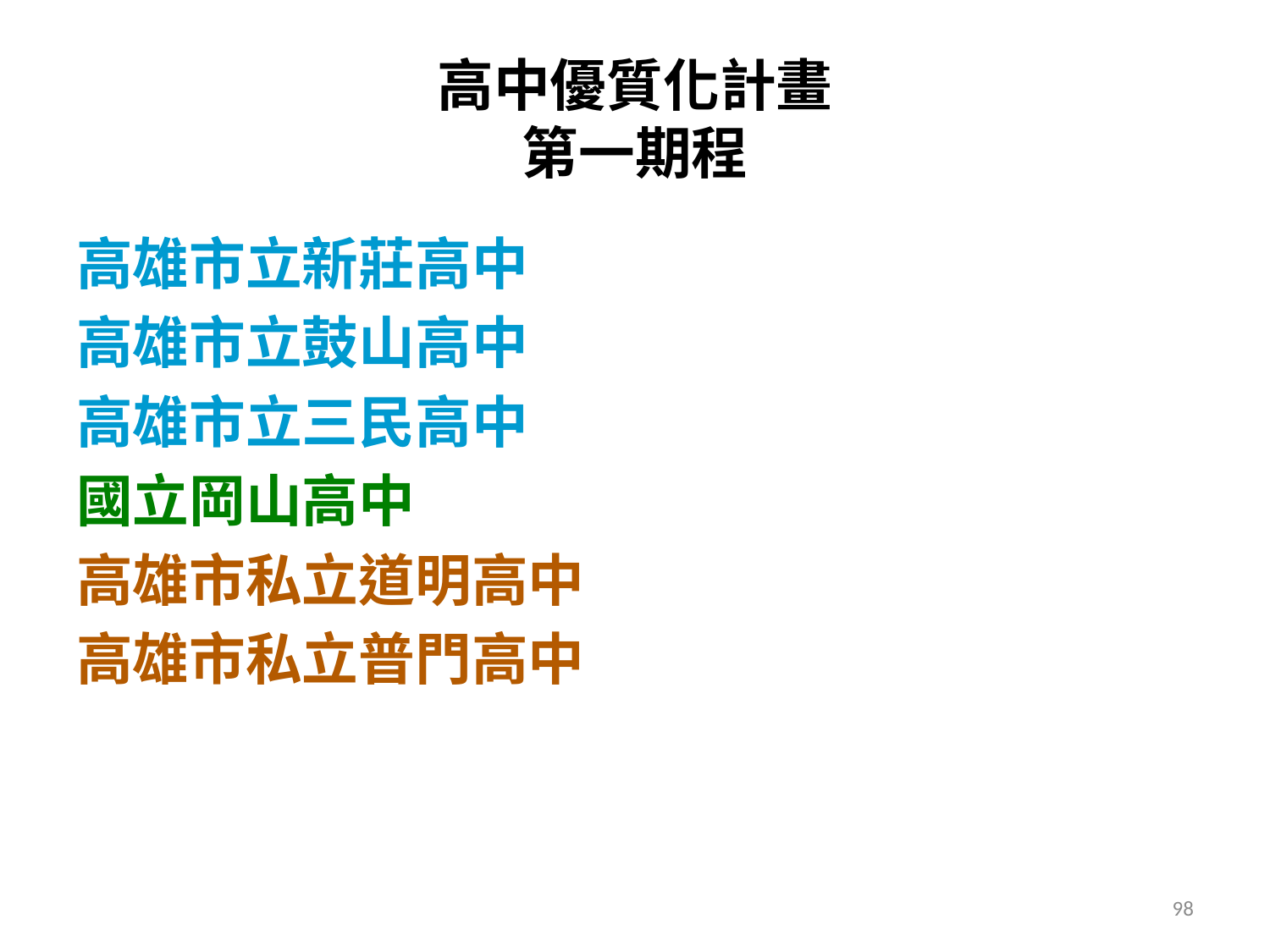

# 高中優質化計畫 第一期程
高雄市立新莊高中
高雄市立鼓山高中
高雄市立三民高中
國立岡山高中
高雄市私立道明高中
高雄市私立普門高中
98